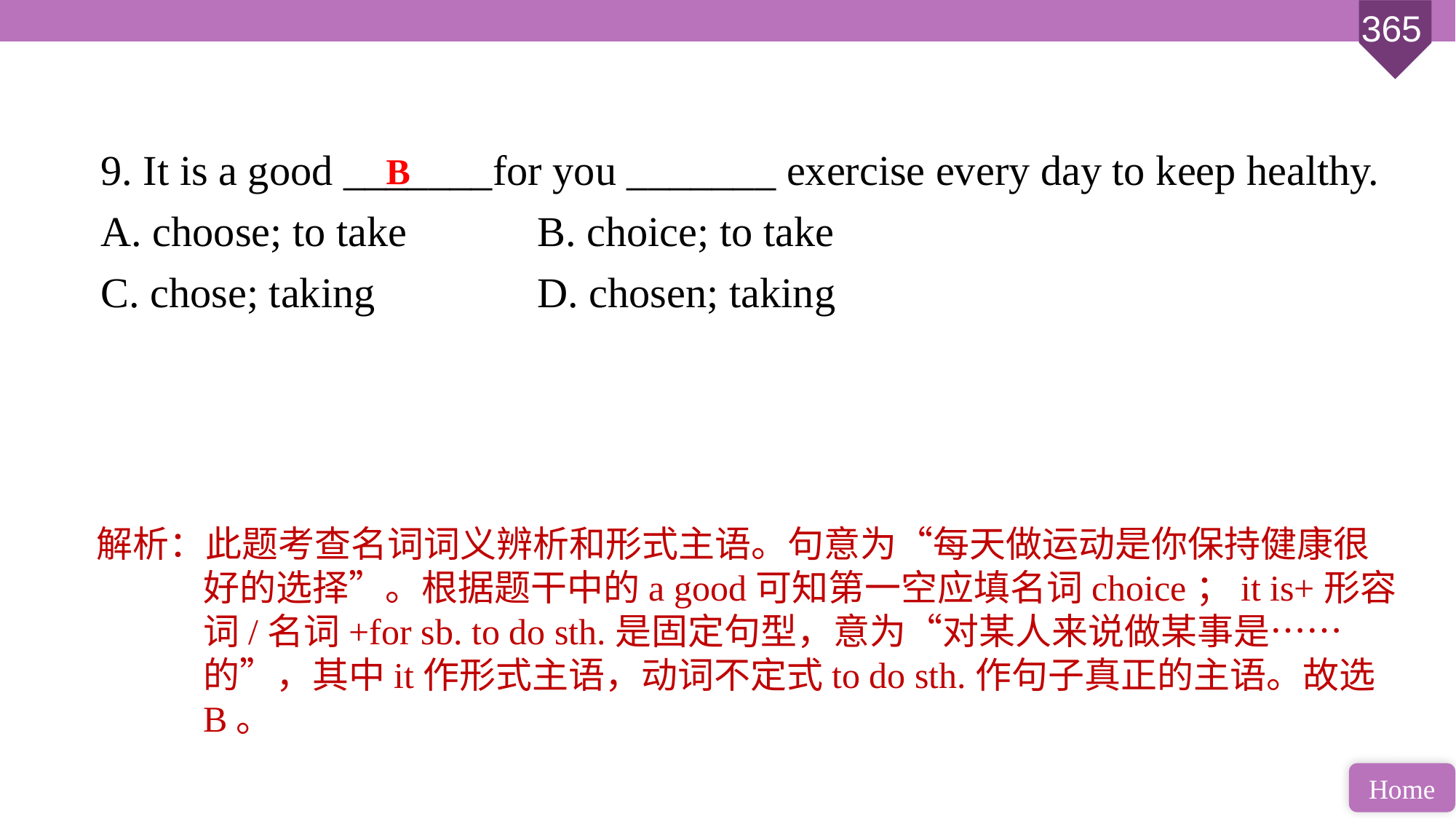

9. It is a good _______for you _______ exercise every day to keep healthy.
A. choose; to take 		B. choice; to take
C. chose; taking 		D. chosen; taking
B
解析：此题考查名词词义辨析和形式主语。句意为“每天做运动是你保持健康很好的选择”。根据题干中的a good可知第一空应填名词choice；it is+形容词/名词+for sb. to do sth.是固定句型，意为“对某人来说做某事是……的”，其中it作形式主语，动词不定式to do sth.作句子真正的主语。故选B。